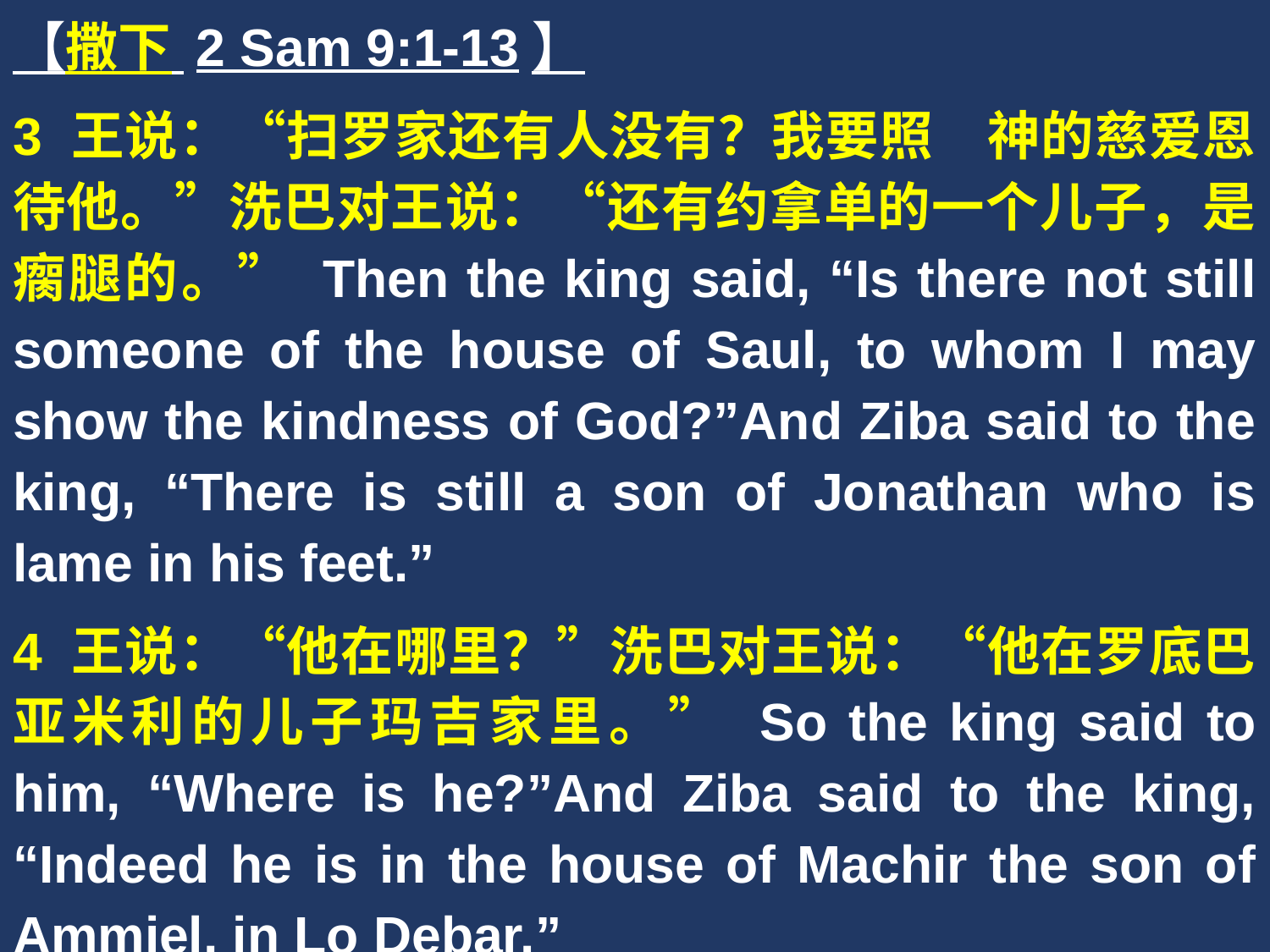

【撒下 2 Sam 9:1-13】
3 王说：“扫罗家还有人没有？我要照　神的慈爱恩待他。”洗巴对王说：“还有约拿单的一个儿子，是瘸腿的。” Then the king said, “Is there not still someone of the house of Saul, to whom I may show the kindness of God?”And Ziba said to the king, “There is still a son of Jonathan who is lame in his feet.”
4 王说：“他在哪里？”洗巴对王说：“他在罗底巴亚米利的儿子玛吉家里。” So the king said to him, “Where is he?”And Ziba said to the king, “Indeed he is in the house of Machir the son of Ammiel, in Lo Debar.”